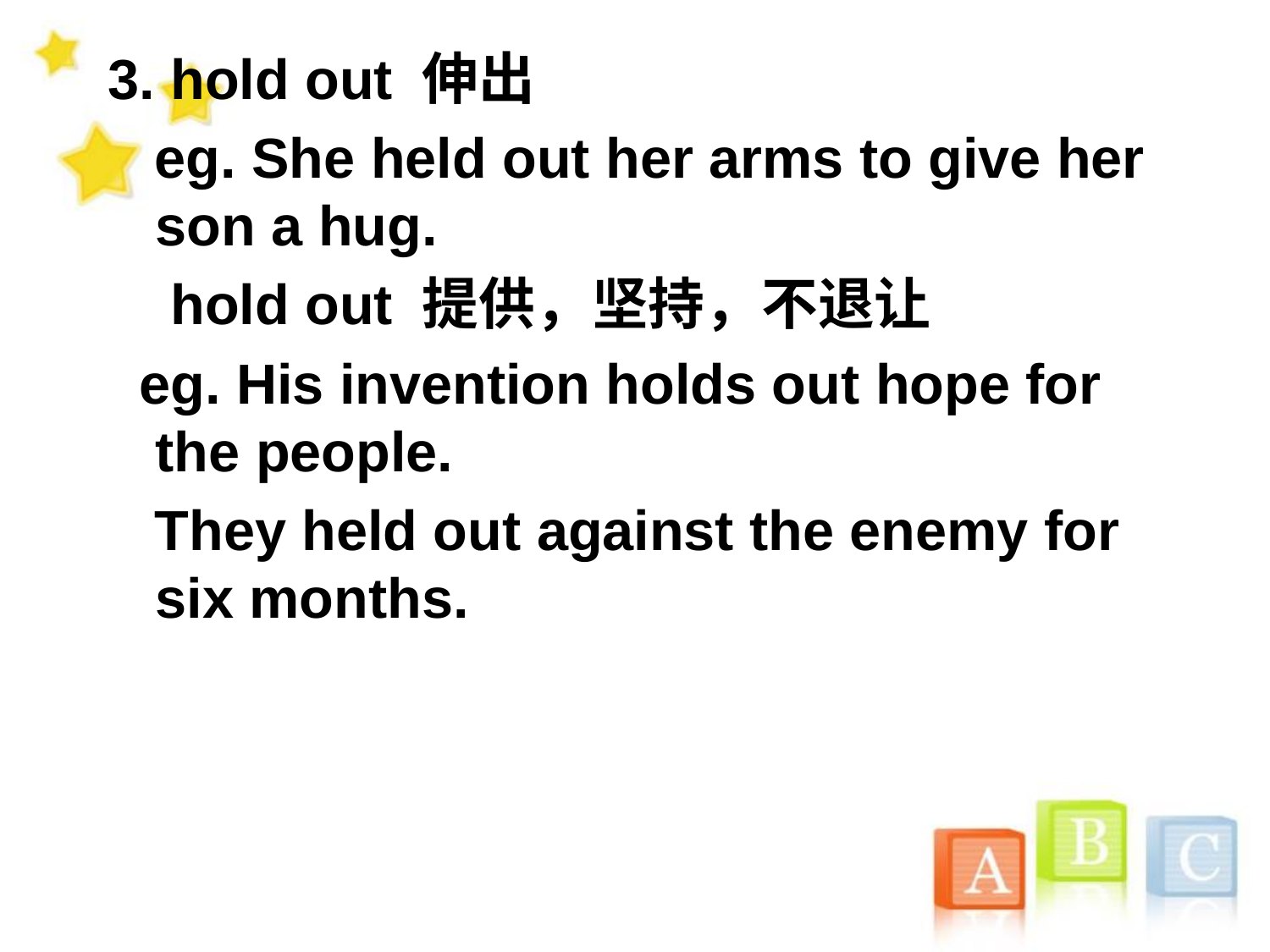

3. hold out 伸出
   eg. She held out her arms to give her son a hug.
    hold out 提供，坚持，不退让
  eg. His invention holds out hope for the people.
   They held out against the enemy for six months.
#